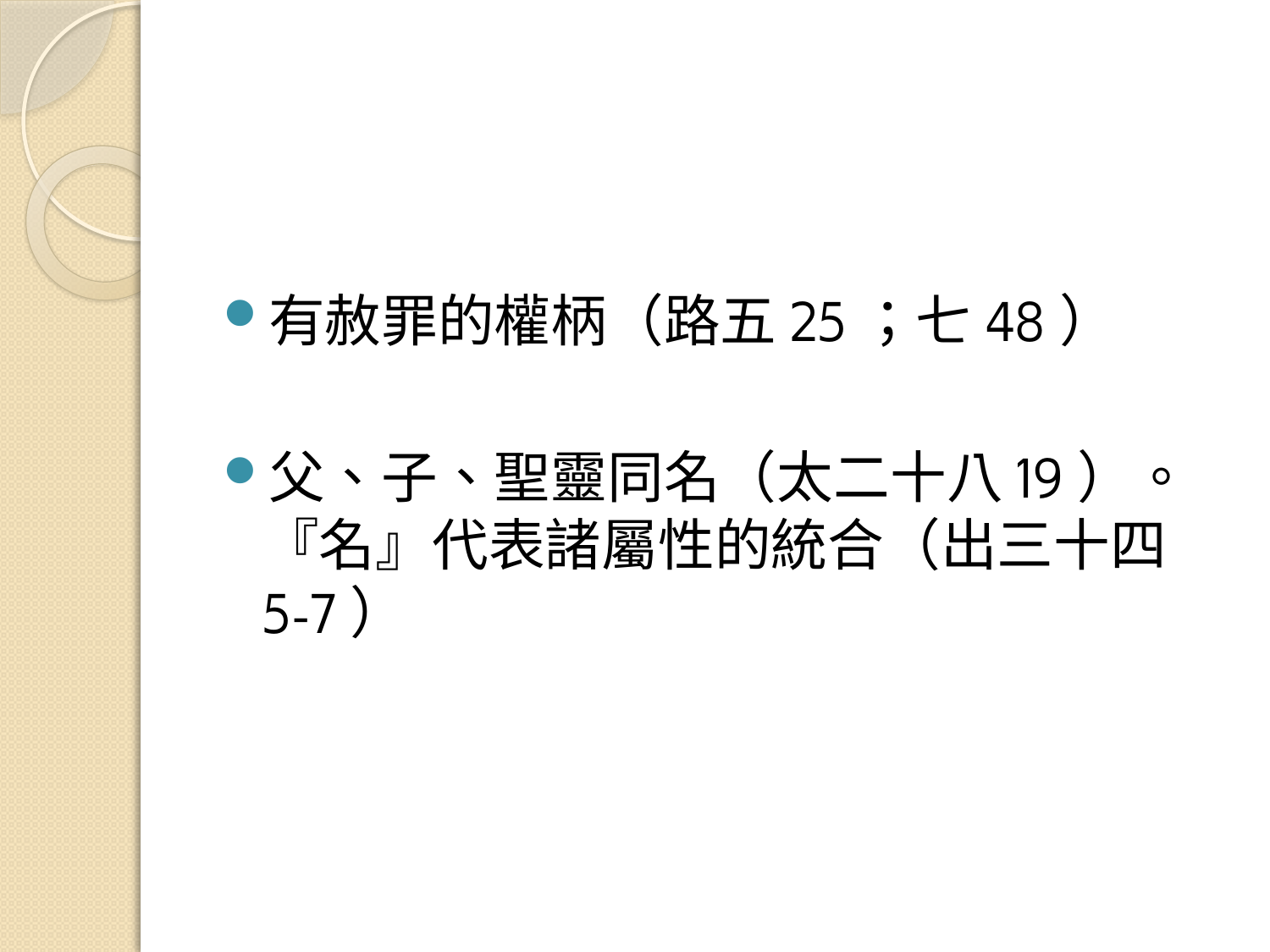

#

有赦罪的權柄（路五25；七48）

父、子、聖靈同名（太二十八19）。『名』代表諸屬性的統合（出三十四5-7）